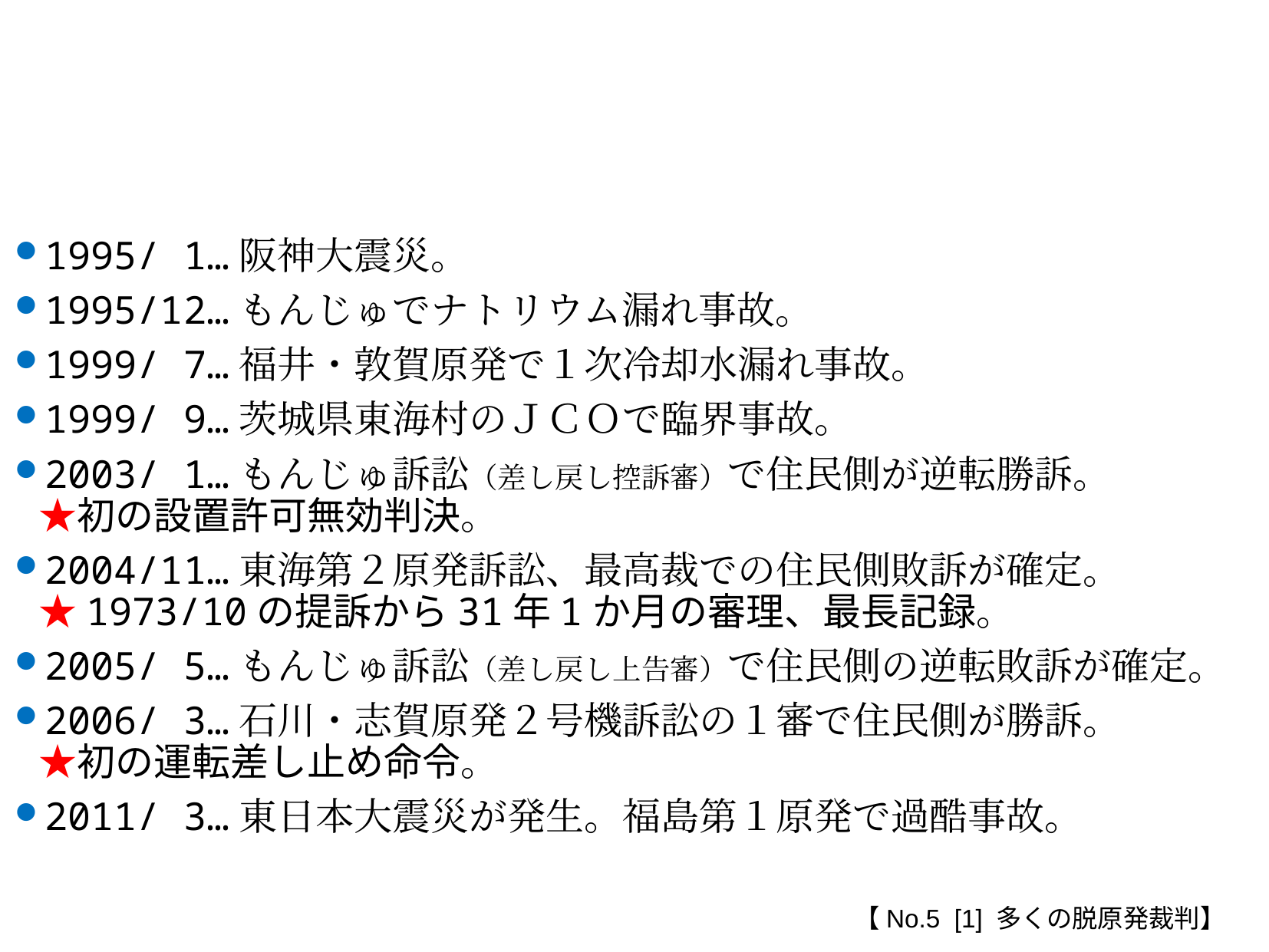

1995/ 1…阪神大震災。
1995/12…もんじゅでナトリウム漏れ事故。
1999/ 7…福井・敦賀原発で１次冷却水漏れ事故。
1999/ 9…茨城県東海村のＪＣＯで臨界事故。
2003/ 1…もんじゅ訴訟（差し戻し控訴審）で住民側が逆転勝訴。
★初の設置許可無効判決。
2004/11…東海第２原発訴訟、最高裁での住民側敗訴が確定。
★1973/10の提訴から31年1か月の審理、最長記録。
2005/ 5…もんじゅ訴訟（差し戻し上告審）で住民側の逆転敗訴が確定。
2006/ 3…石川・志賀原発２号機訴訟の１審で住民側が勝訴。
★初の運転差し止め命令。
2011/ 3…東日本大震災が発生。福島第１原発で過酷事故。

【No.5  [1] 多くの脱原発裁判】